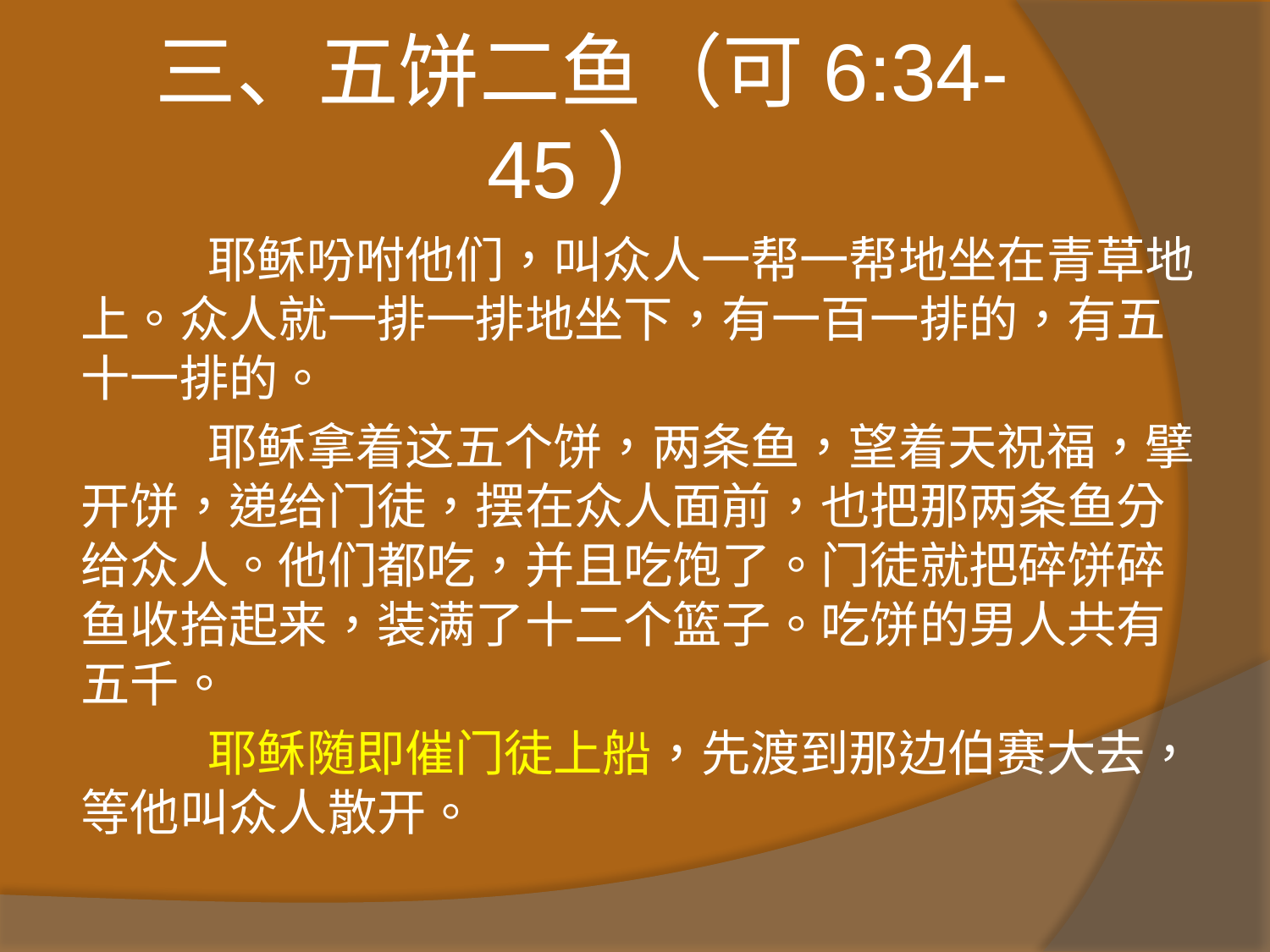

# 三、五饼二鱼（可6:34-45）
	耶稣吩咐他们，叫众人一帮一帮地坐在青草地上。众人就一排一排地坐下，有一百一排的，有五十一排的。
	耶稣拿着这五个饼，两条鱼，望着天祝福，擘开饼，递给门徒，摆在众人面前，也把那两条鱼分给众人。他们都吃，并且吃饱了。门徒就把碎饼碎鱼收拾起来，装满了十二个篮子。吃饼的男人共有五千。
	耶稣随即催门徒上船，先渡到那边伯赛大去，等他叫众人散开。